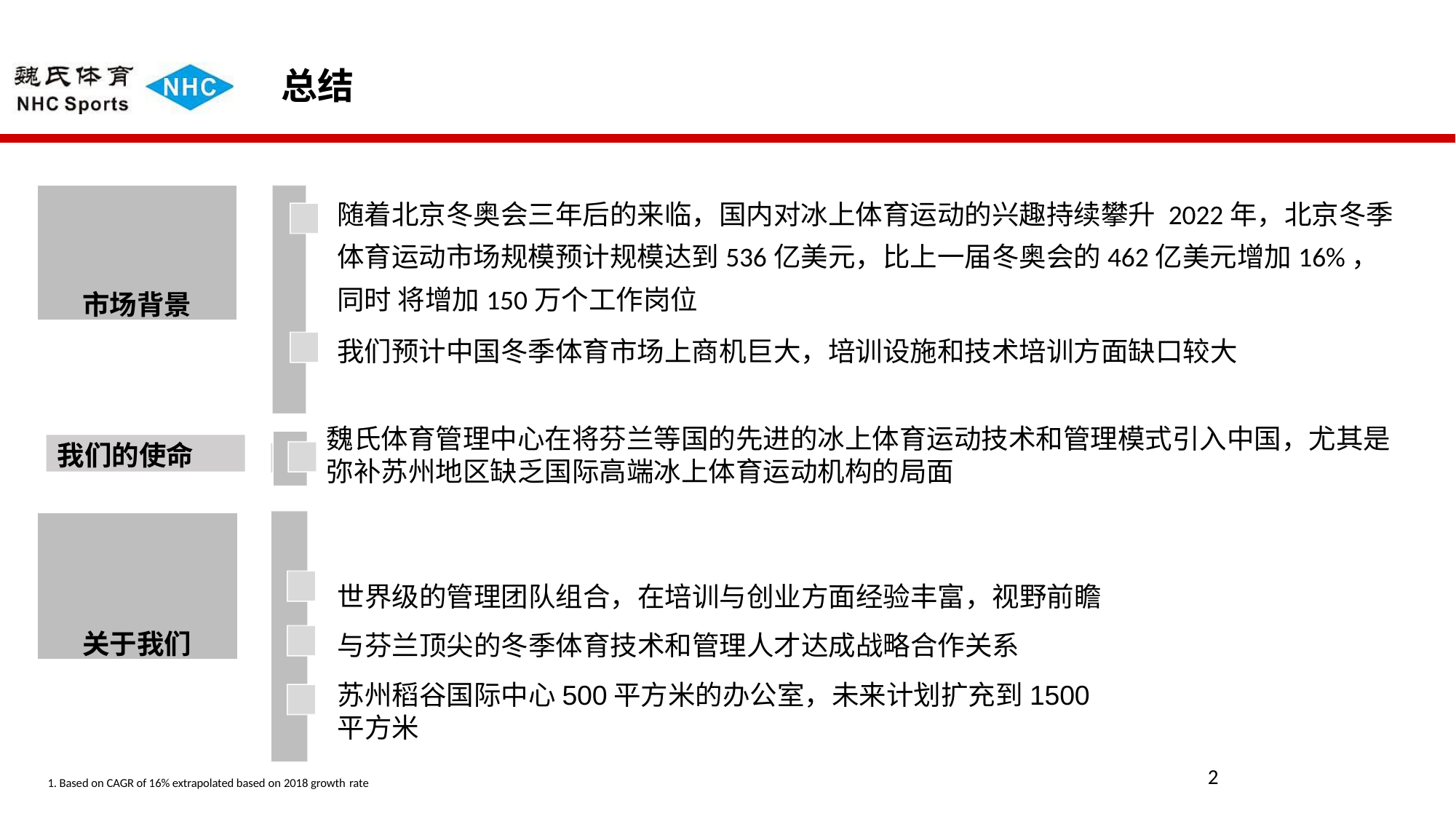

总结

市场背景
# 随着北京冬奥会三年后的来临，国内对冰上体育运动的兴趣持续攀升 2022年，北京冬季 体育运动市场规模预计规模达到536亿美元，比上一届冬奥会的462亿美元增加16%，同时 将增加150万个工作岗位
•

我们预计中国冬季体育市场上商机巨大，培训设施和技术培训方面缺口较大
•
魏氏体育管理中心在将芬兰等国的先进的冰上体育运动技术和管理模式引入中国，尤其是 弥补苏州地区缺乏国际高端冰上体育运动机构的局面

我们的使命

关于我们
世界级的管理团队组合，在培训与创业方面经验丰富，视野前瞻 与芬兰顶尖的冬季体育技术和管理人才达成战略合作关系
苏州稻谷国际中心500平方米的办公室，未来计划扩充到1500平方米

•

•
•

2
1. Based on CAGR of 16% extrapolated based on 2018 growth rate